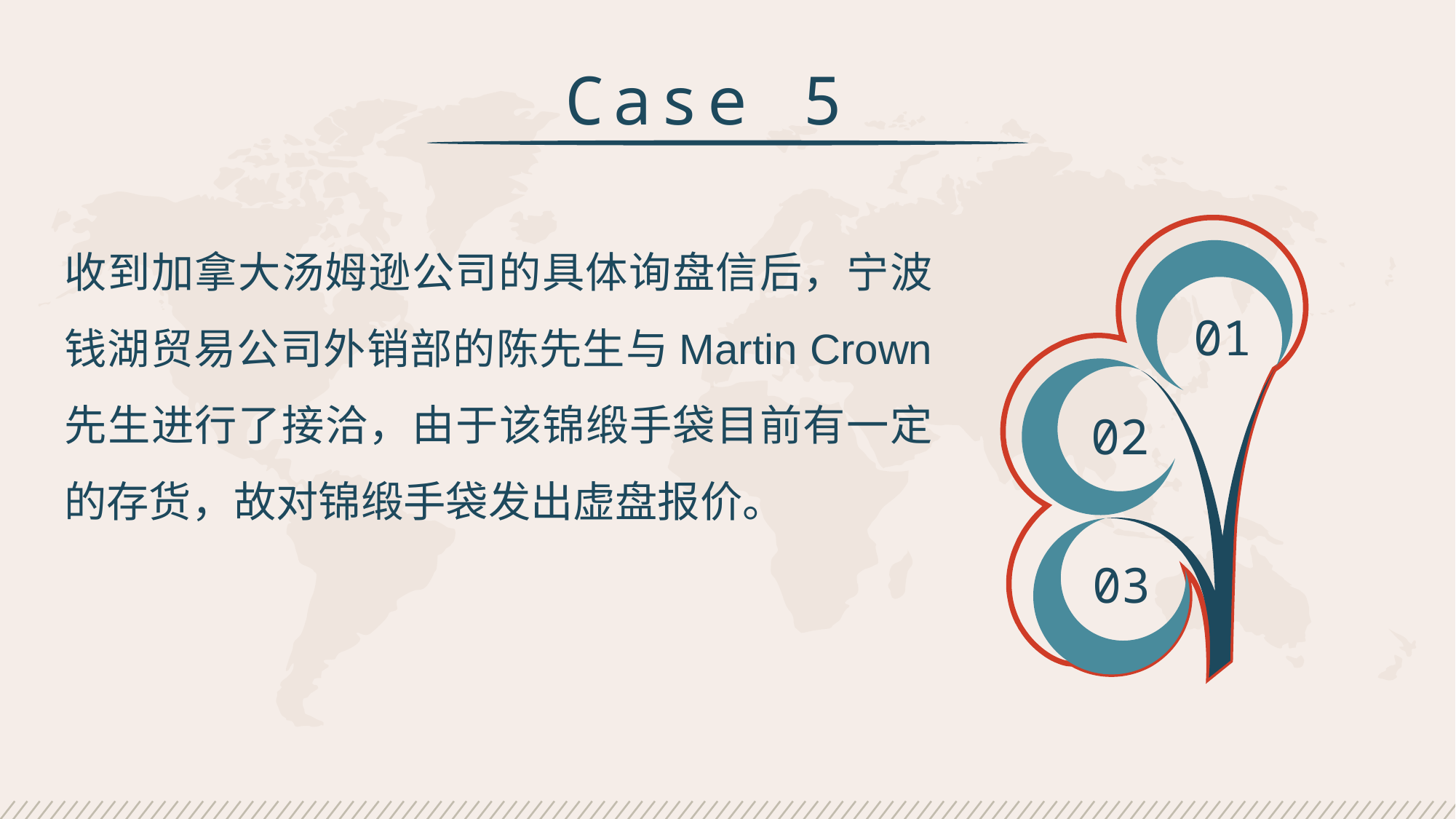

Case 5

收到加拿大汤姆逊公司的具体询盘信后，宁波钱湖贸易公司外销部的陈先生与Martin Crown 先生进行了接洽，由于该锦缎手袋目前有一定的存货，故对锦缎手袋发出虚盘报价。
01
02
03